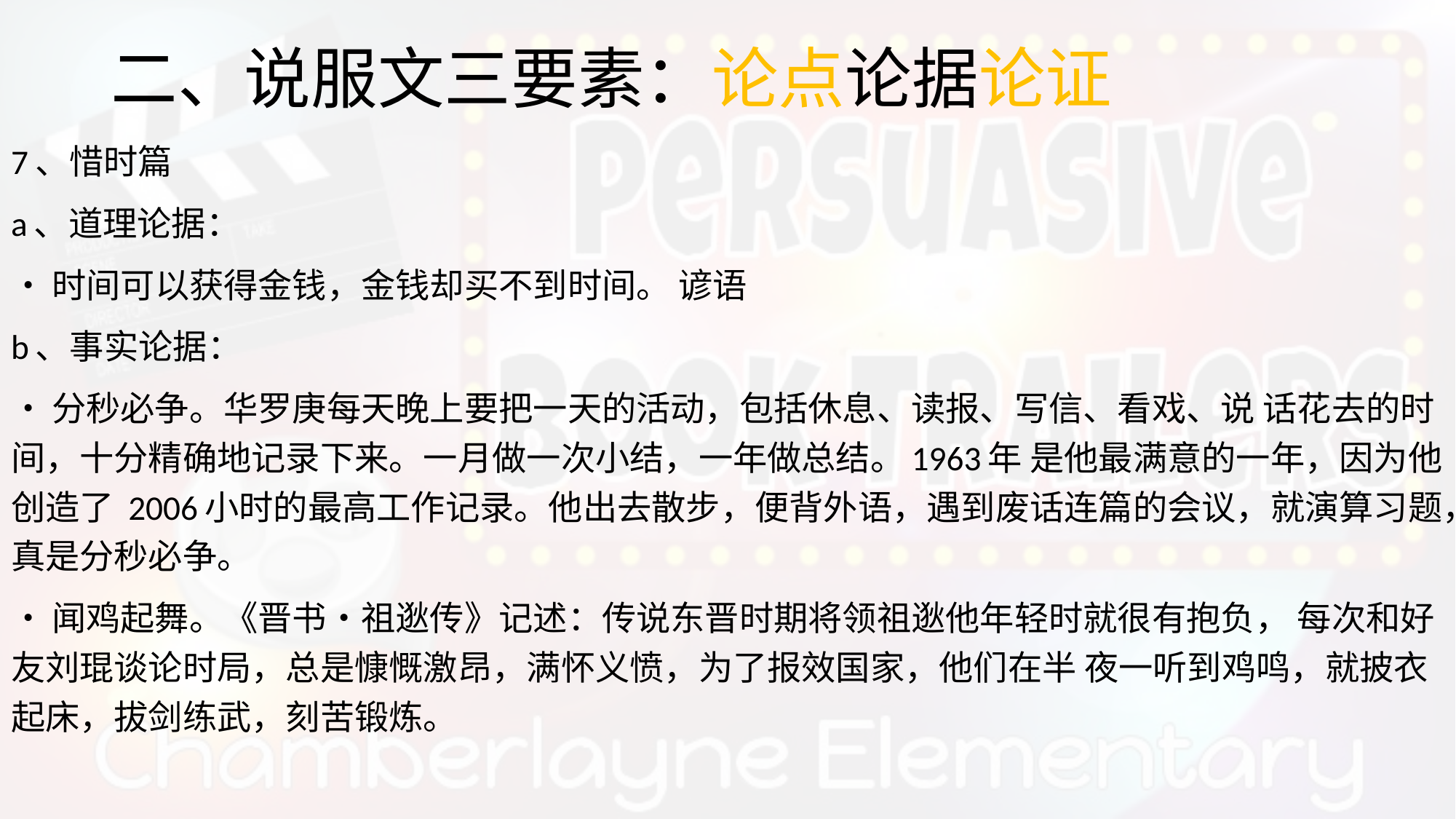

# 二、说服文三要素：论点论据论证

7、惜时篇
a、道理论据：
•时间可以获得金钱，金钱却买不到时间。 谚语
b、事实论据：
•分秒必争。华罗庚每天晚上要把一天的活动，包括休息、读报、写信、看戏、说 话花去的时间，十分精确地记录下来。一月做一次小结，一年做总结。1963年 是他最满意的一年，因为他创造了 2006小时的最高工作记录。他出去散步，便背外语，遇到废话连篇的会议，就演算习题，真是分秒必争。
•闻鸡起舞。《晋书•祖逖传》记述：传说东晋时期将领祖逖他年轻时就很有抱负， 每次和好友刘琨谈论时局，总是慷慨激昂，满怀义愤，为了报效国家，他们在半 夜一听到鸡鸣，就披衣起床，拔剑练武，刻苦锻炼。